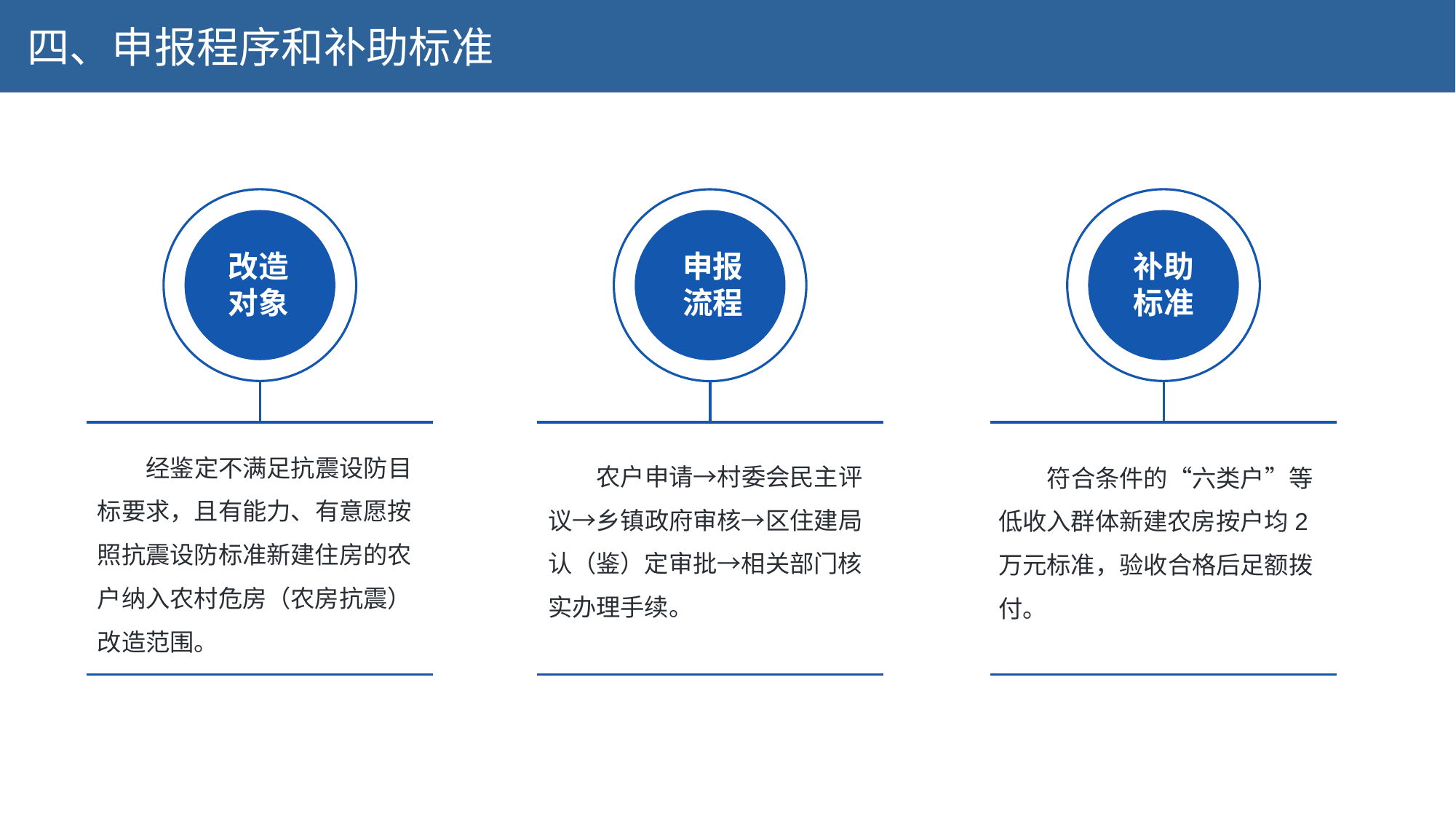

四、申报程序和补助标准

改造对象
申报流程
补助标准
经鉴定不满足抗震设防目标要求，且有能力、有意愿按照抗震设防标准新建住房的农户纳入农村危房（农房抗震）改造范围。
农户申请→村委会民主评议→乡镇政府审核→区住建局认（鉴）定审批→相关部门核实办理手续。
符合条件的“六类户”等低收入群体新建农房按户均2万元标准，验收合格后足额拨付。